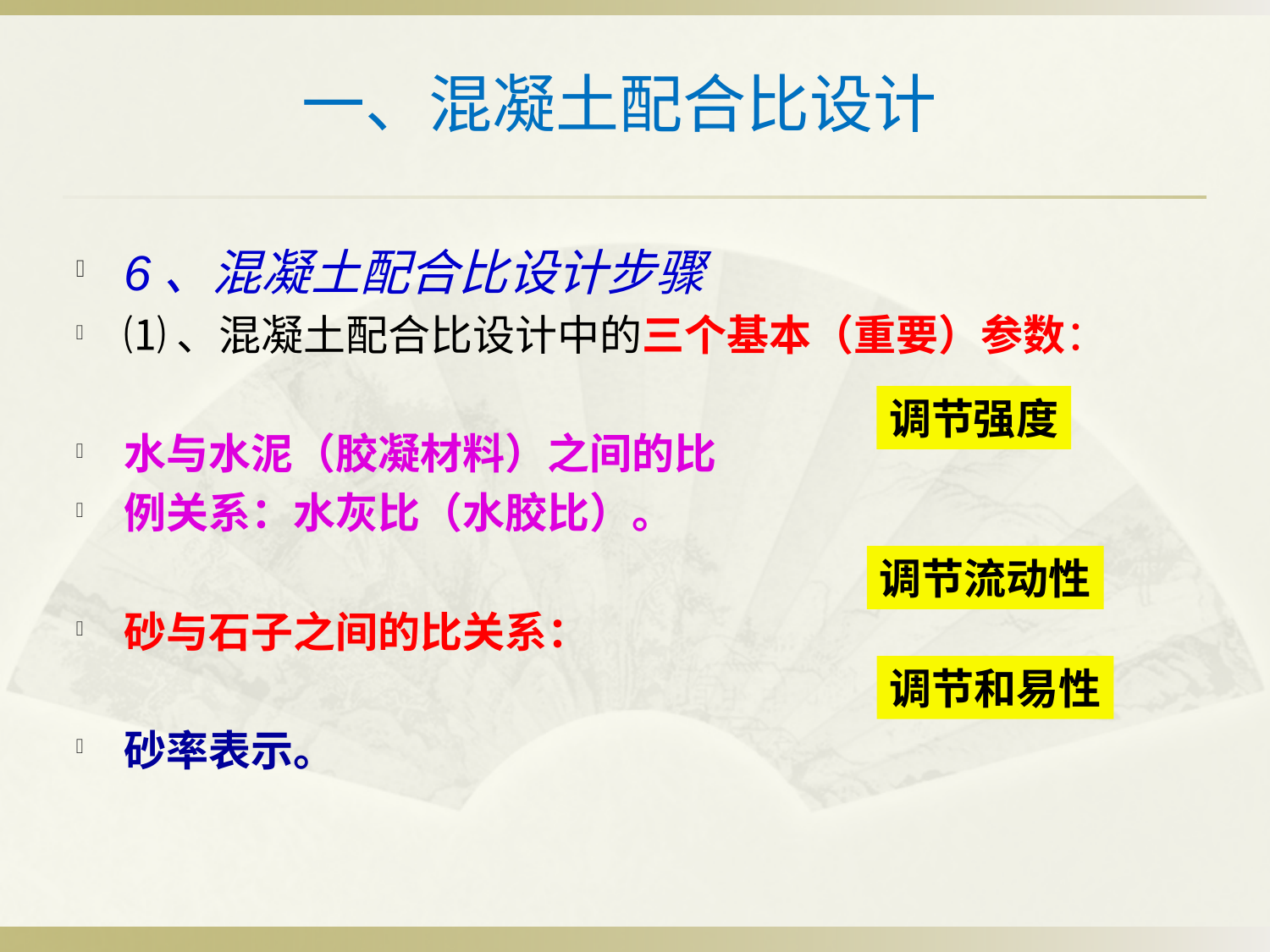

# 一、混凝土配合比设计

6、混凝土配合比设计步骤
⑴、混凝土配合比设计中的三个基本（重要）参数：

水与水泥（胶凝材料）之间的比
例关系：水灰比（水胶比）。

砂与石子之间的比关系：

砂率表示。

调节强度
调节流动性
调节和易性